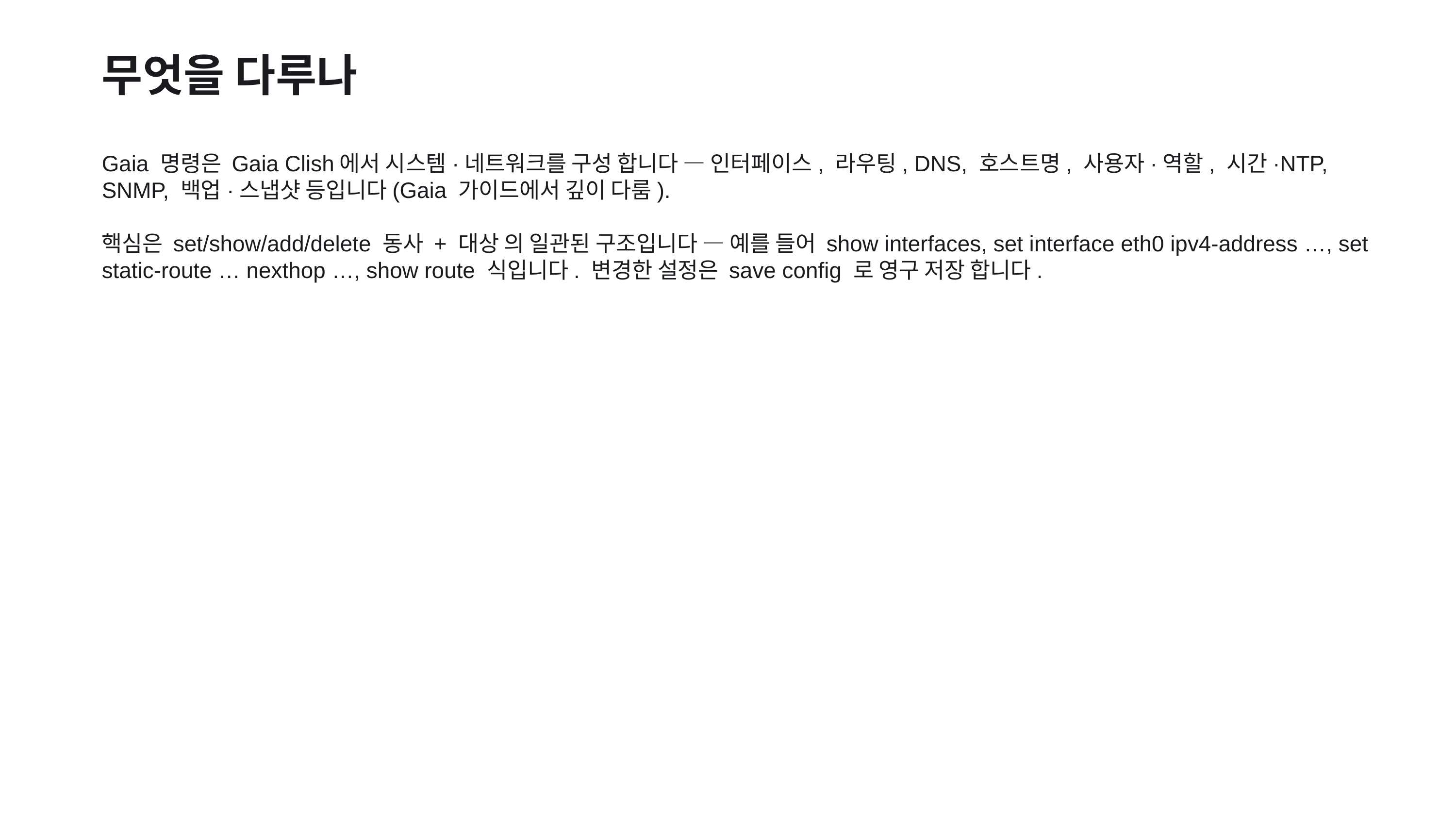

무엇을 다루나
Gaia 명령은 Gaia Clish에서 시스템·네트워크를 구성 합니다 — 인터페이스, 라우팅, DNS, 호스트명, 사용자·역할, 시간·NTP, SNMP, 백업·스냅샷 등입니다(Gaia 가이드에서 깊이 다룸).

핵심은 set/show/add/delete 동사 + 대상 의 일관된 구조입니다 — 예를 들어 show interfaces, set interface eth0 ipv4-address …, set static-route … nexthop …, show route 식입니다. 변경한 설정은 save config 로 영구 저장 합니다.